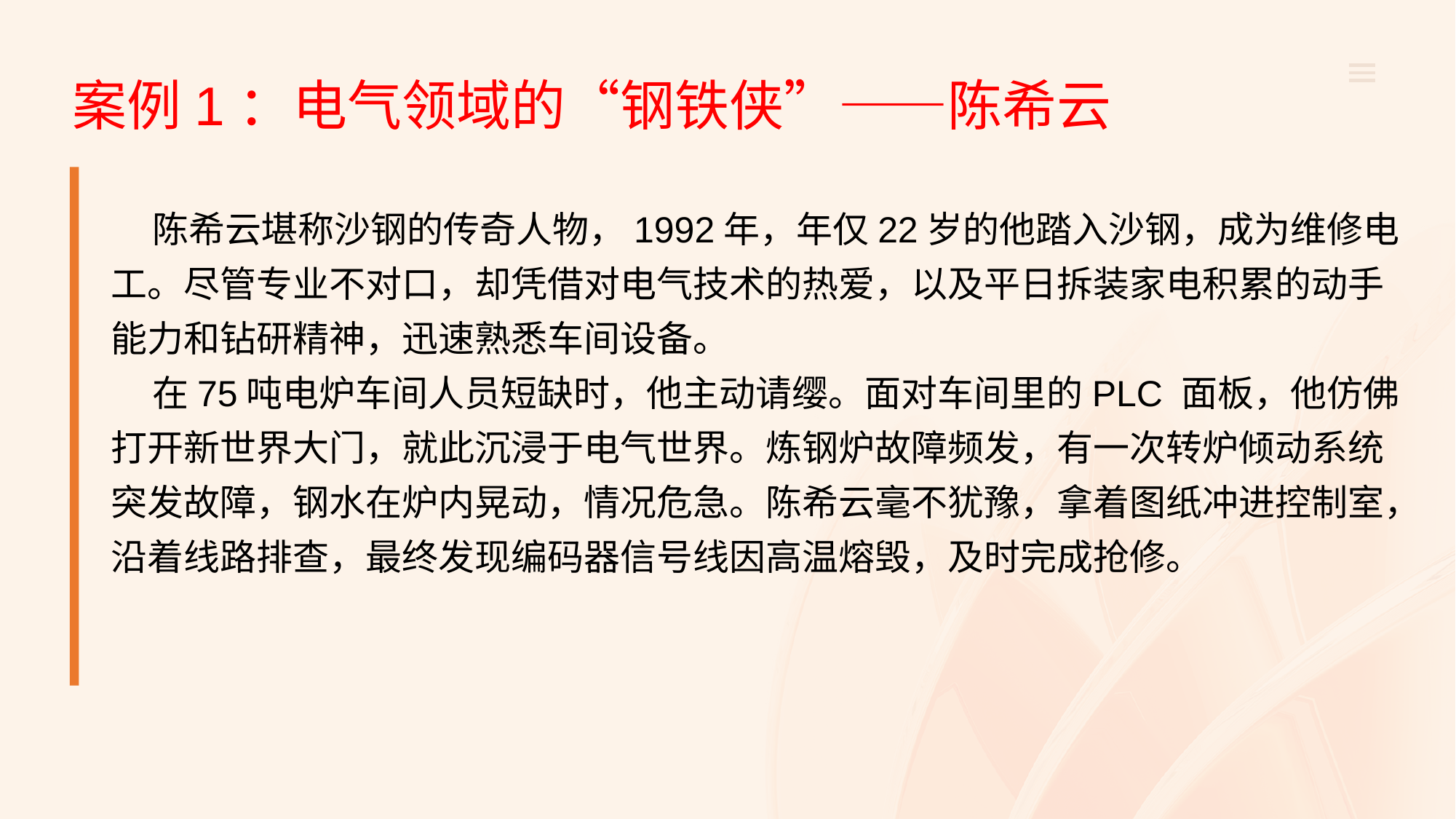

案例1：电气领域的“钢铁侠”——陈希云

    陈希云堪称沙钢的传奇人物，1992年，年仅22岁的他踏入沙钢，成为维修电工。尽管专业不对口，却凭借对电气技术的热爱，以及平日拆装家电积累的动手能力和钻研精神，迅速熟悉车间设备。​
    在75吨电炉车间人员短缺时，他主动请缨。面对车间里的PLC 面板，他仿佛打开新世界大门，就此沉浸于电气世界。炼钢炉故障频发，有一次转炉倾动系统突发故障，钢水在炉内晃动，情况危急。陈希云毫不犹豫，拿着图纸冲进控制室，沿着线路排查，最终发现编码器信号线因高温熔毁，及时完成抢修。​